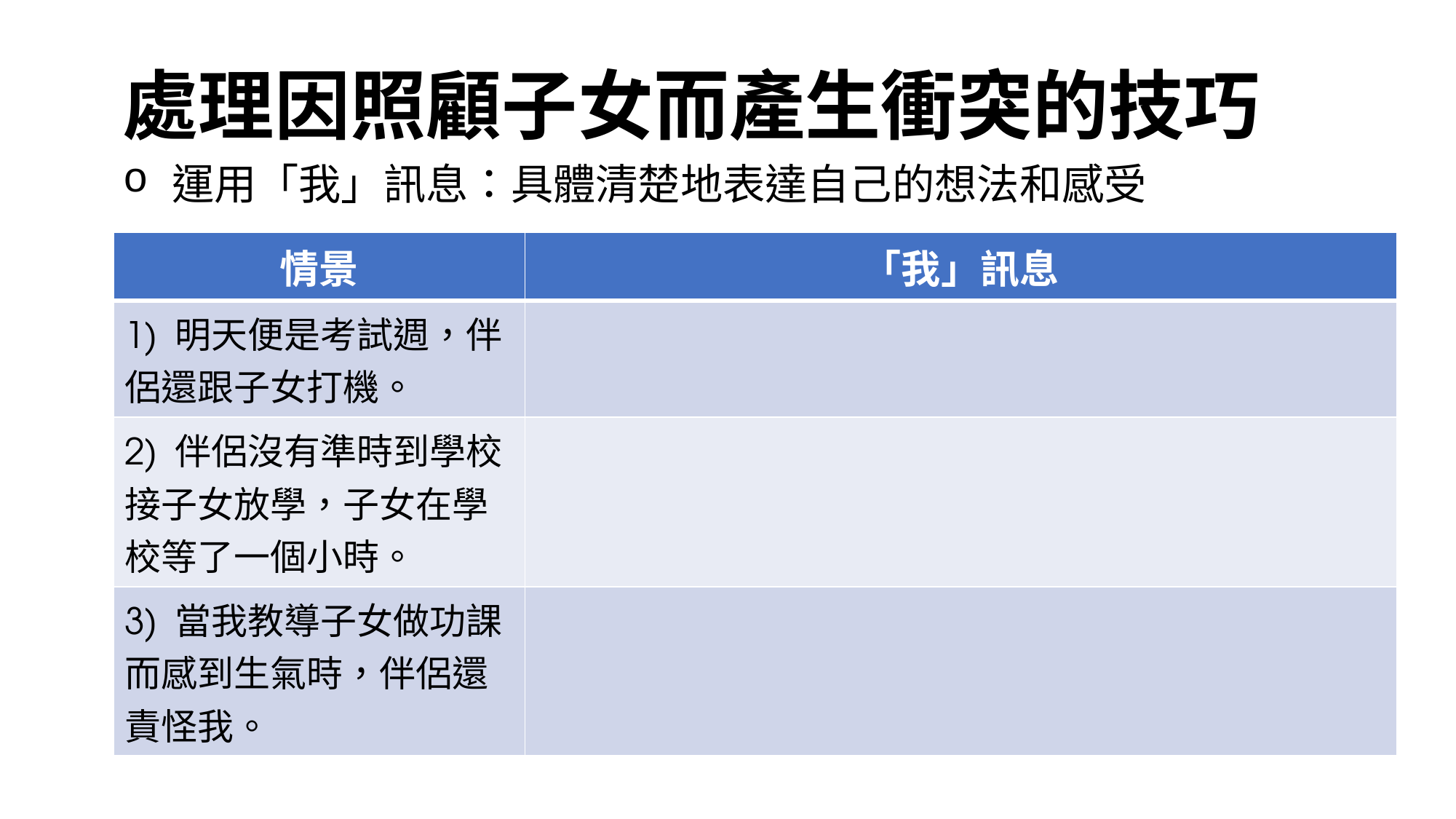

# 處理因照顧子女而產生衝突的技巧
 運用「我」訊息：具體清楚地表達自己的想法和感受
| 情景 | 「我」訊息 |
| --- | --- |
| 1) 明天便是考試週，伴侶還跟子女打機。 |  |
| 2) 伴侶沒有準時到學校接子女放學，子女在學校等了一個小時。 |  |
| 3) 當我教導子女做功課而感到生氣時，伴侶還責怪我。 |  |